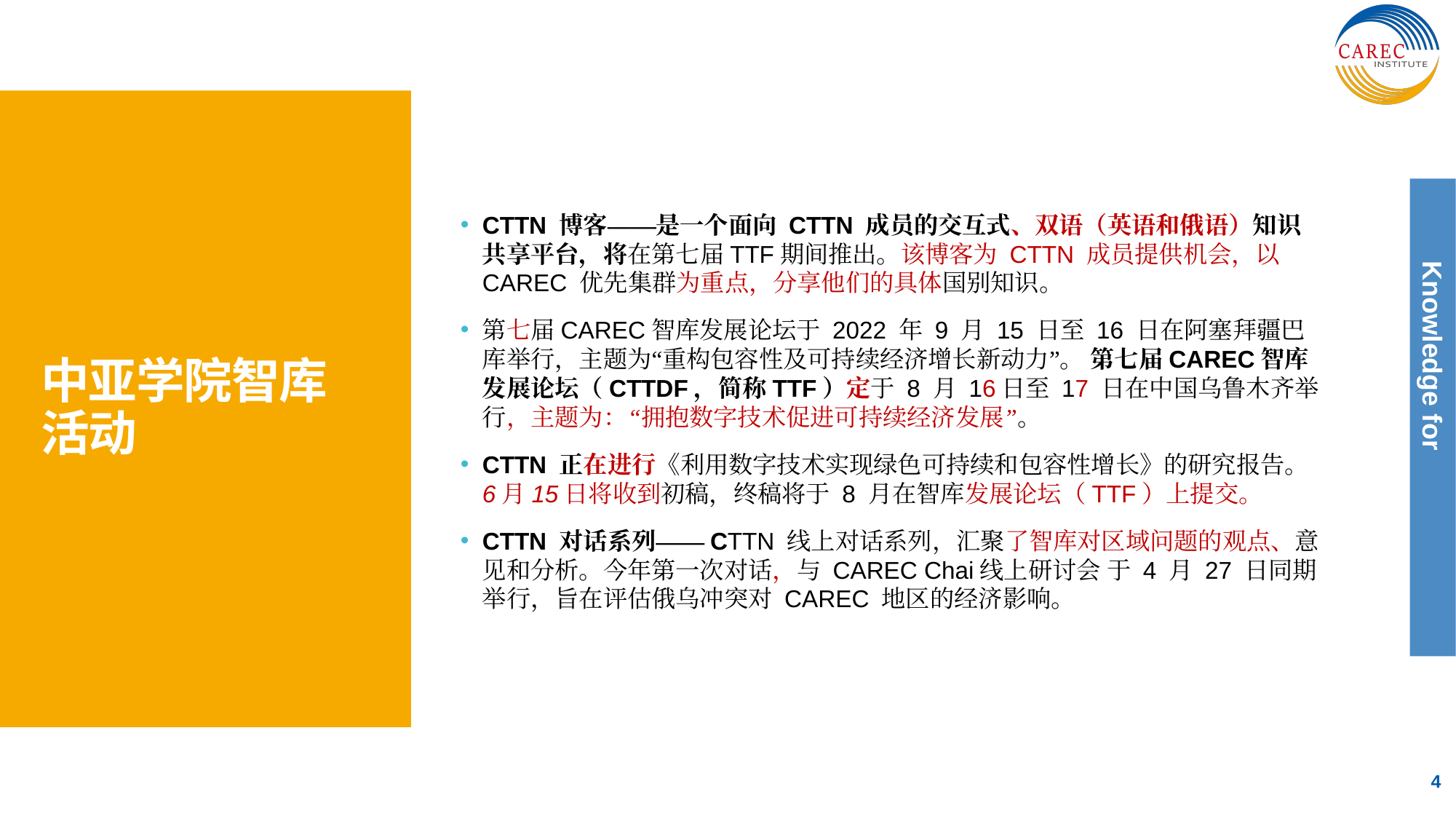

CTTN 博客——是一个面向 CTTN 成员的交互式、双语（英语和俄语）知识共享平台，将在第七届TTF期间推出。该博客为 CTTN 成员提供机会，以 CAREC 优先集群为重点，分享他们的具体国别知识。
第七届CAREC智库发展论坛于 2022 年 9 月 15 日至 16 日在阿塞拜疆巴库举行，主题为“重构包容性及可持续经济增长新动力”。 第七届CAREC智库发展论坛（CTTDF，简称TTF）定于 8 月 16日至 17 日在中国乌鲁木齐举行，主题为：“拥抱数字技术促进可持续经济发展”。
CTTN 正在进行《利用数字技术实现绿色可持续和包容性增长》的研究报告。6月15日将收到初稿，终稿将于 8 月在智库发展论坛（TTF）上提交。
CTTN 对话系列——CTTN 线上对话系列，汇聚了智库对区域问题的观点、意见和分析。今年第一次对话，与 CAREC Chai线上研讨会 于 4 月 27 日同期举行，旨在评估俄乌冲突对 CAREC 地区的经济影响。
# 中亚学院智库活动
4